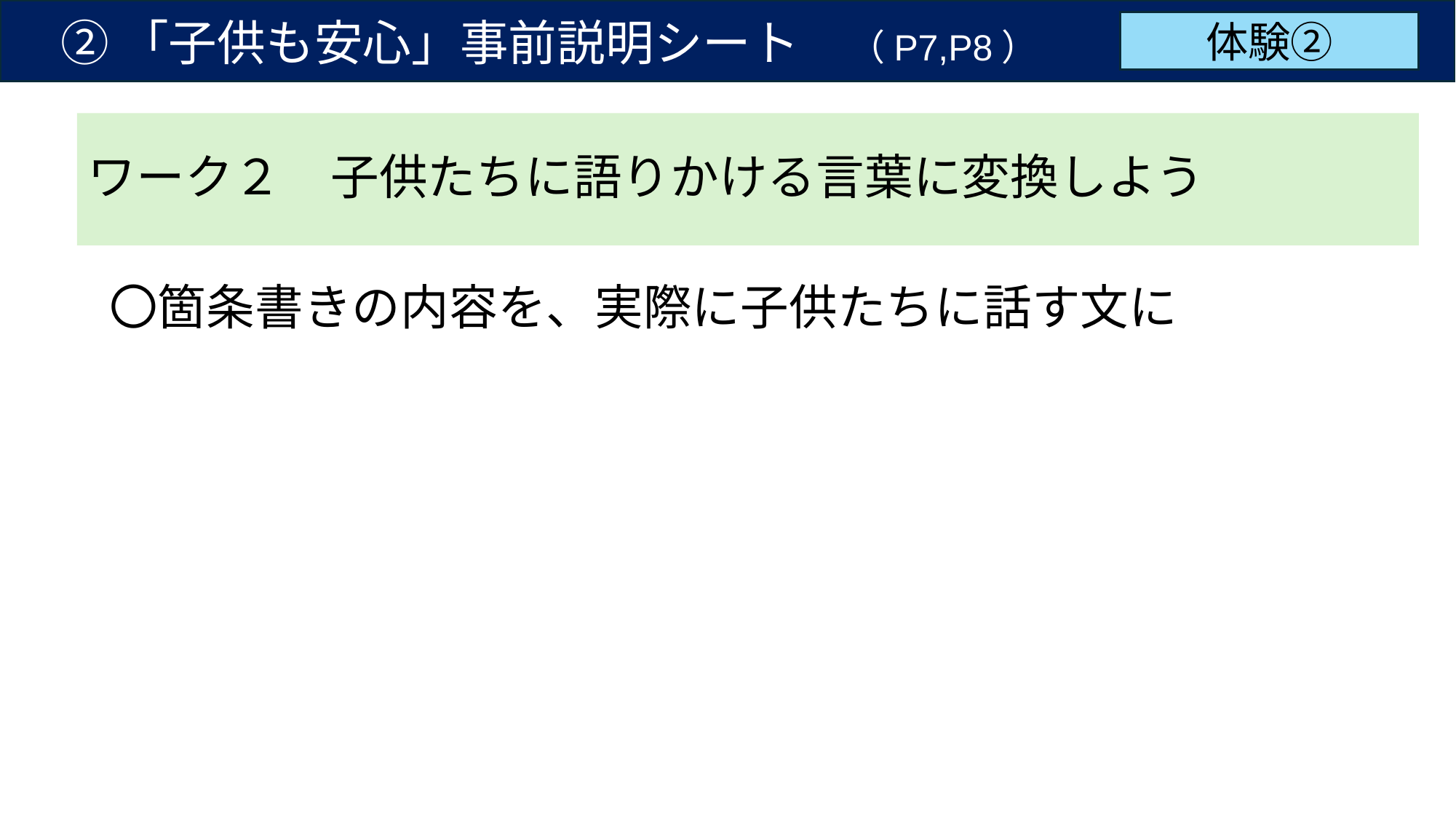

② 「子供も安心」事前説明シート　（P7,P8）
体験②
ワーク２　子供たちに語りかける言葉に変換しよう
〇箇条書きの内容を、実際に子供たちに話す文に